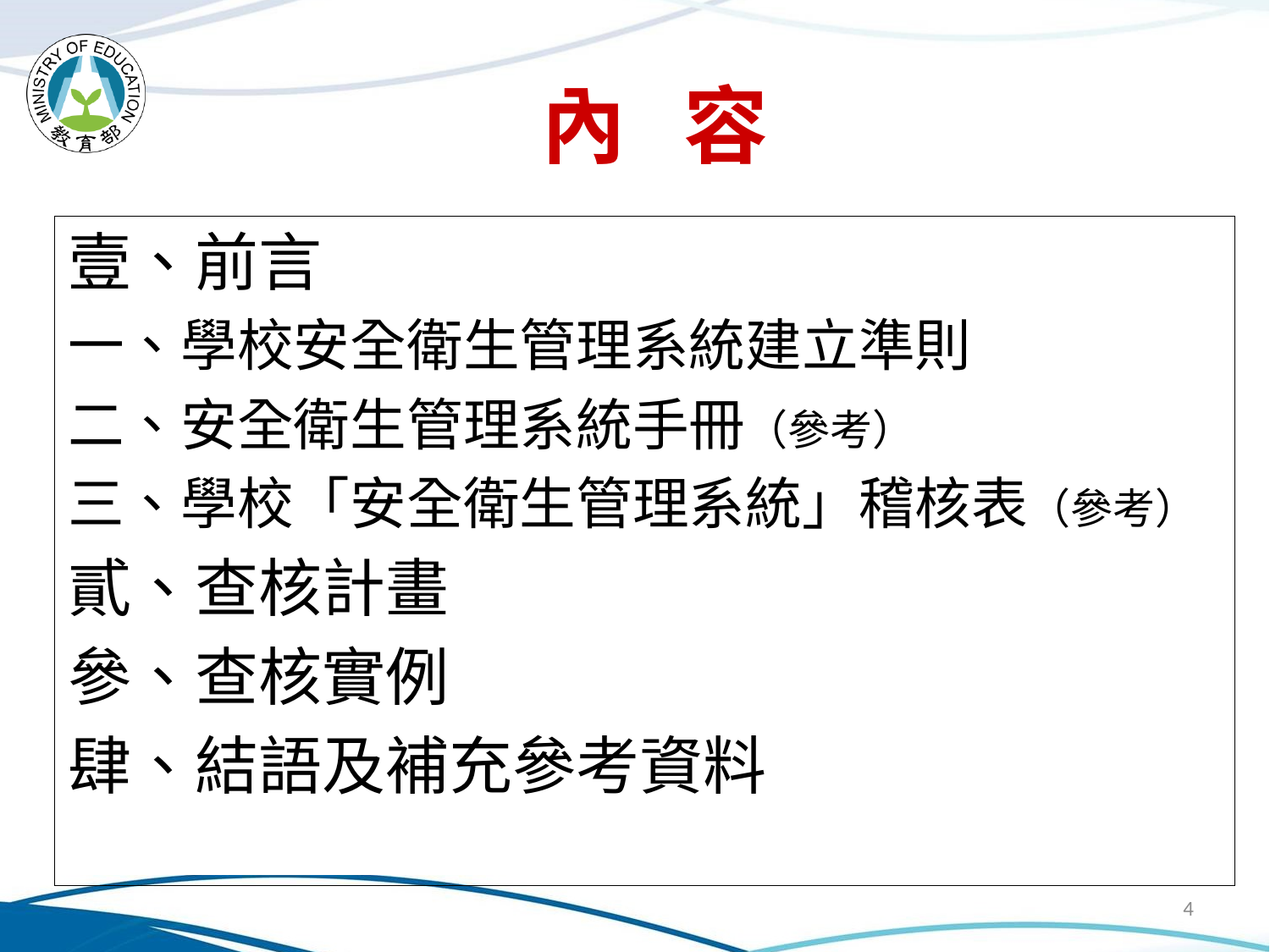

內   容
壹、前言
一、學校安全衛生管理系統建立準則
二、安全衛生管理系統手冊（參考）
三、學校「安全衛生管理系統」稽核表（參考）
貳、查核計畫
參、查核實例
肆、結語及補充參考資料
4